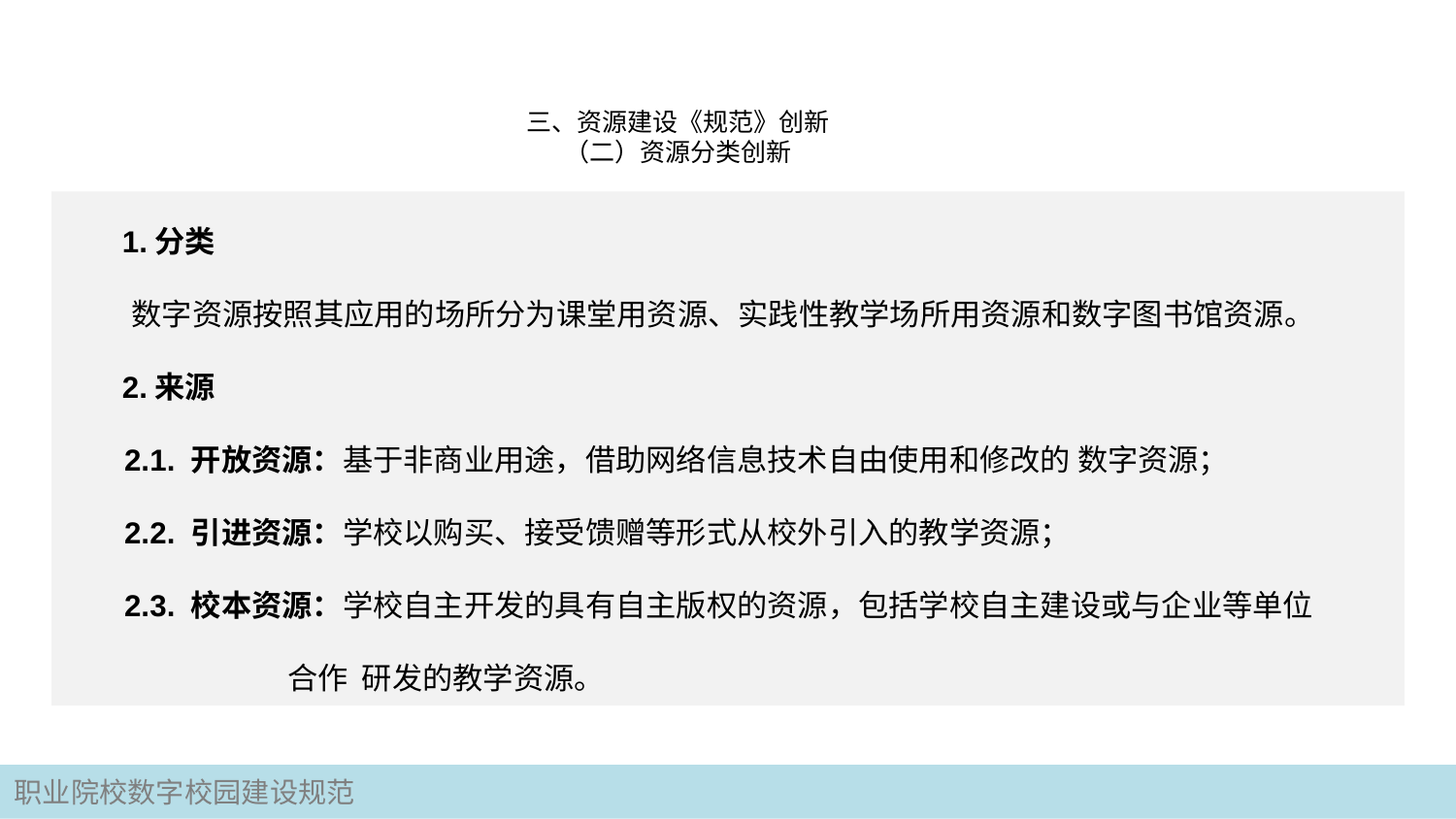

# 三、资源建设《规范》创新 （二）资源分类创新
1.分类
   数字资源按照其应用的场所分为课堂用资源、实践性教学场所用资源和数字图书馆资源。
2.来源
    2.1. 开放资源：基于非商业用途，借助网络信息技术自由使用和修改的 数字资源；
    2.2. 引进资源：学校以购买、接受馈赠等形式从校外引入的教学资源；
    2.3. 校本资源：学校自主开发的具有自主版权的资源，包括学校自主建设或与企业等单位
                            合作  研发的教学资源。

职业院校数字校园建设规范